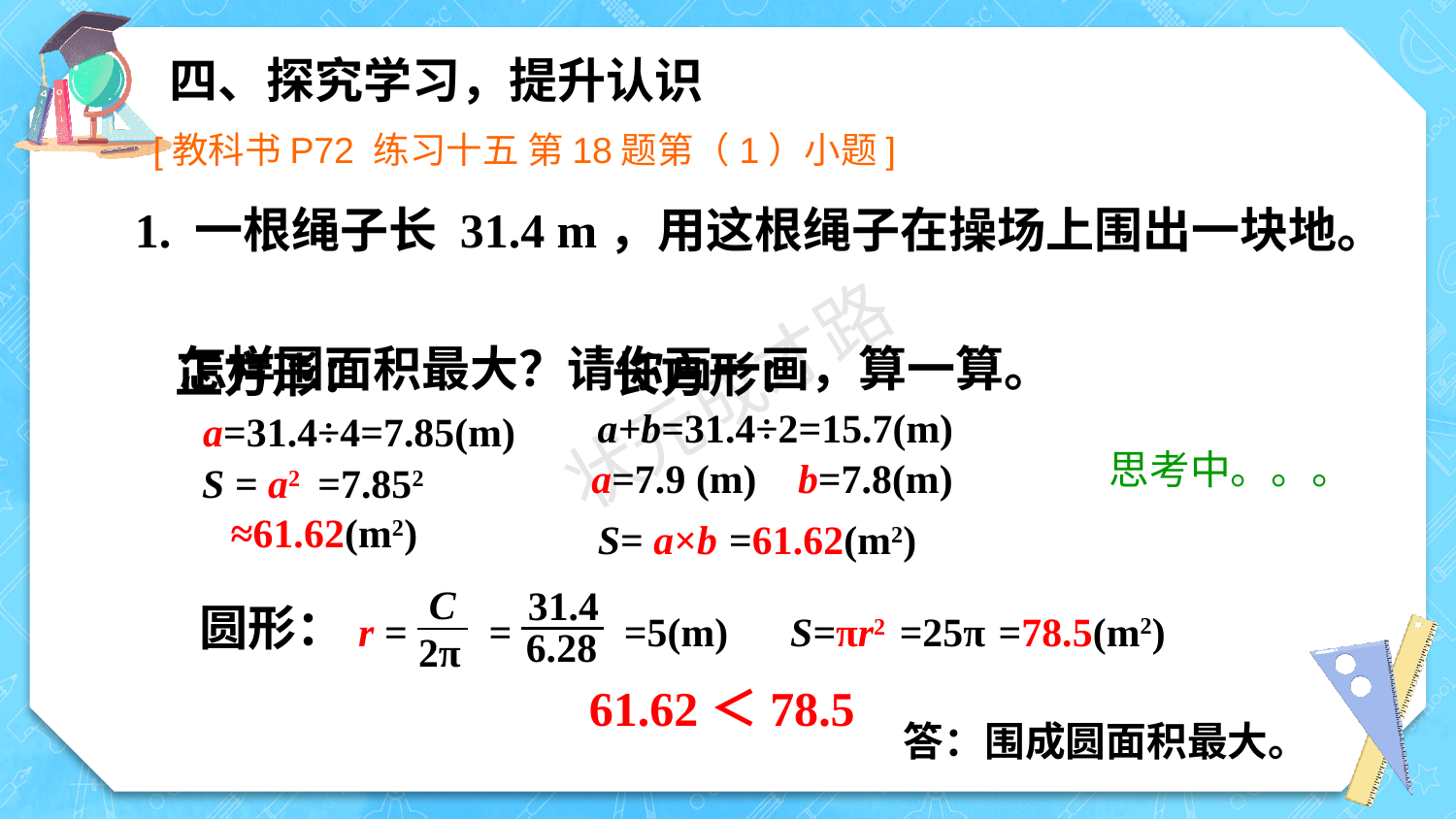

四、探究学习，提升认识
[教科书P72 练习十五 第18题第（1）小题]
1. 一根绳子长 31.4 m，用这根绳子在操场上围出一块地。
   怎样围面积最大？请你画一画，算一算。
正方形：
长方形：
a+b=31.4÷2=15.7(m)
a=31.4÷4=7.85(m)
思考中。。。
a=7.9 (m)    b=7.8(m)
S = a2   =7.852
≈61.62(m2)
S= a×b  =61.62(m2)
C
2π
31.4
6.28
圆形：
=78.5(m2)
r =        =           =5(m)
S=πr2
=25π
61.62＜78.5
答：围成圆面积最大。